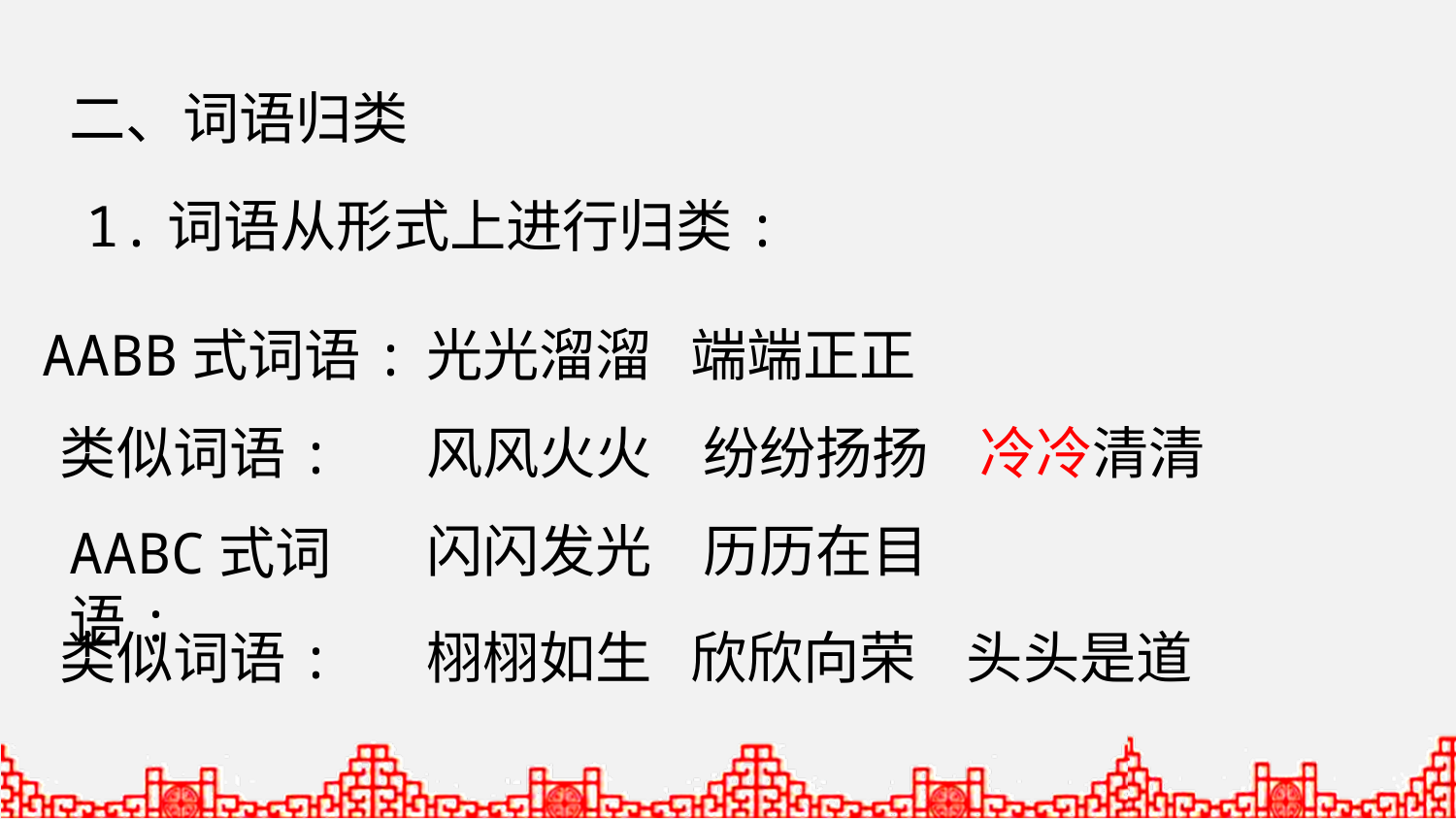

二、词语归类
1.词语从形式上进行归类:
AABB式词语:
光光溜溜   端端正正
类似词语:
风风火火    纷纷扬扬    冷冷清清
闪闪发光    历历在目
AABC式词语:
类似词语:
栩栩如生   欣欣向荣    头头是道